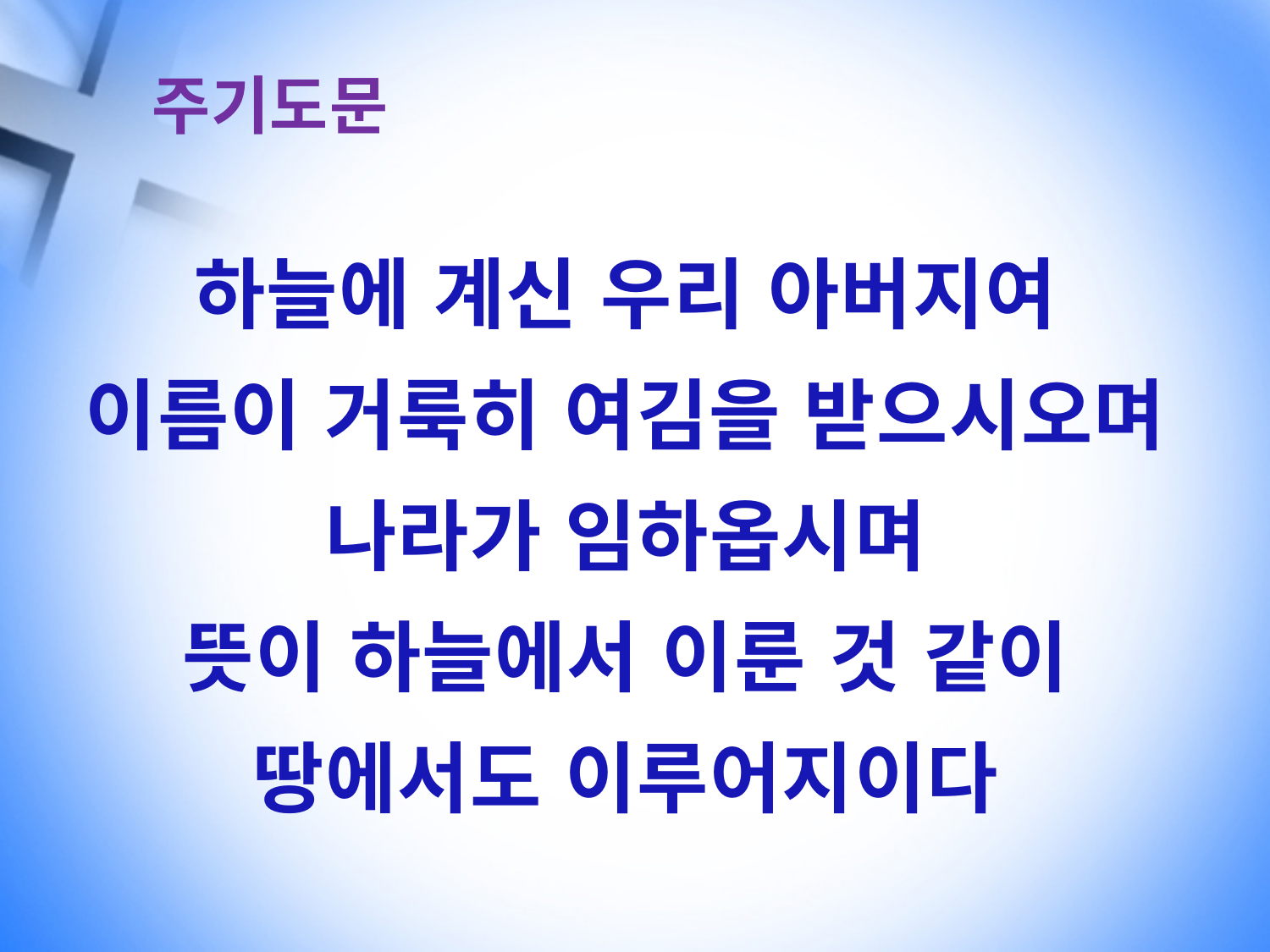

주기도문
하늘에 계신 우리 아버지여
이름이 거룩히 여김을 받으시오며
나라가 임하옵시며
뜻이 하늘에서 이룬 것 같이
땅에서도 이루어지이다